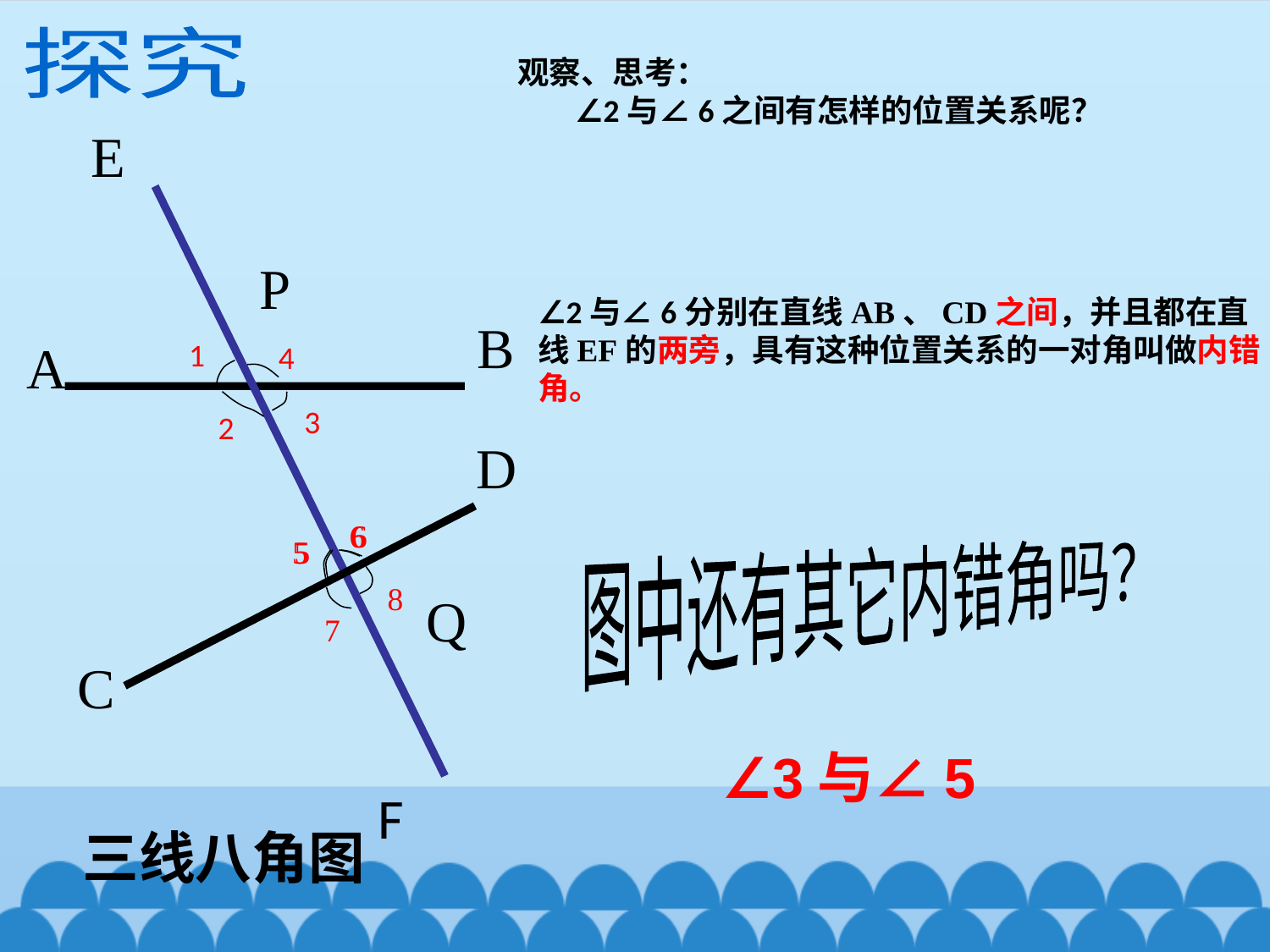

探究
观察、思考：
        ∠2与∠6之间有怎样的位置关系呢？
E

P
∠2与∠6分别在直线AB、CD之间，并且都在直线EF的两旁，具有这种位置关系的一对角叫做内错角。
B
A
1
4

3
2
D

6

5

8

7
5

6

Q
C
图中还有其它内错角吗？
∠3与∠5
F
三线八角图